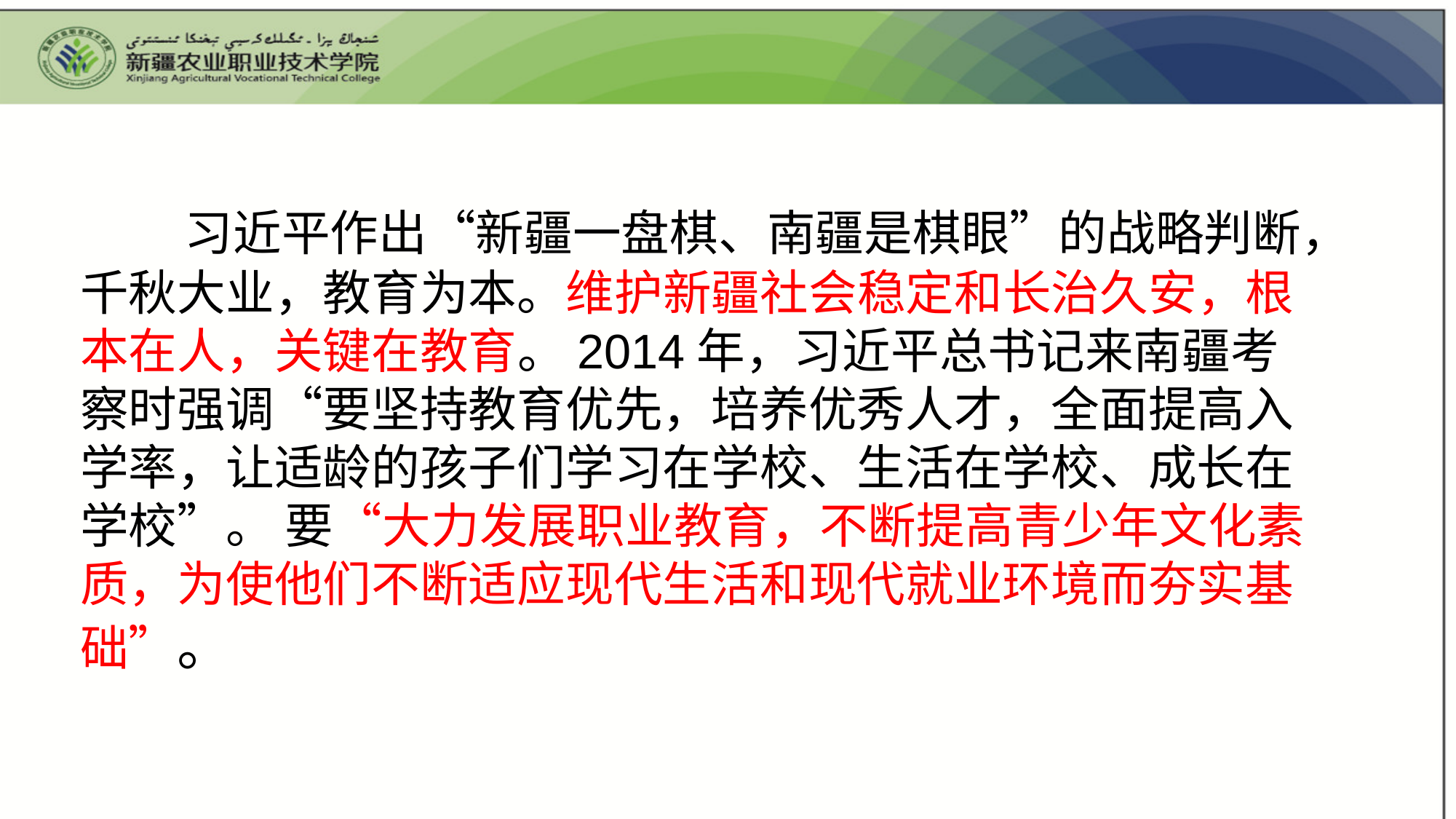

习近平作出“新疆一盘棋、南疆是棋眼”的战略判断，千秋大业，教育为本。维护新疆社会稳定和长治久安，根本在人，关键在教育。2014年，习近平总书记来南疆考察时强调“要坚持教育优先，培养优秀人才，全面提高入学率，让适龄的孩子们学习在学校、生活在学校、成长在学校”。 要“大力发展职业教育，不断提高青少年文化素质，为使他们不断适应现代生活和现代就业环境而夯实基础”。